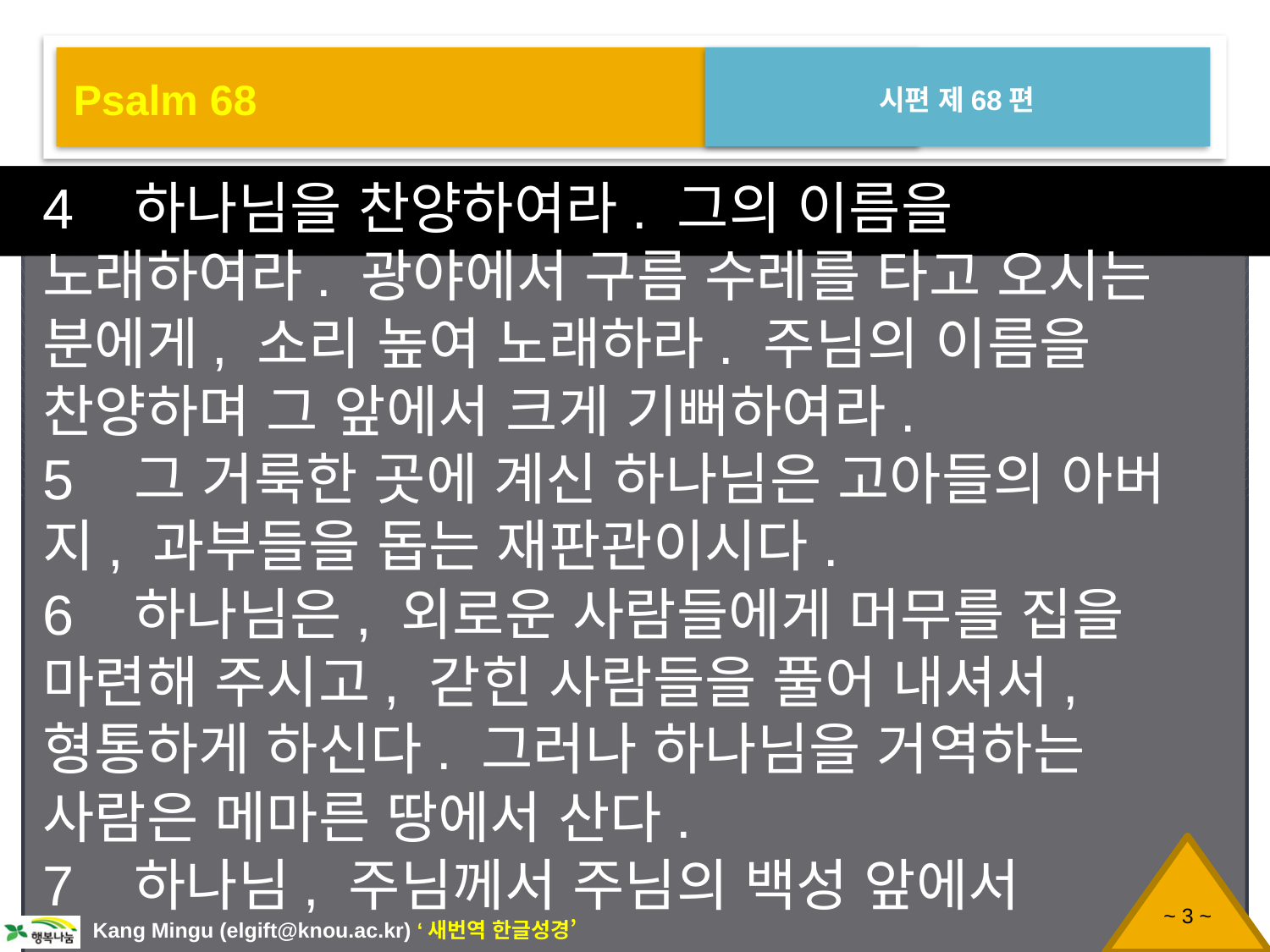

Psalm 68
시편 제68편
4   하나님을 찬양하여라. 그의 이름을 노래하여라. 광야에서 구름 수레를 타고 오시는 분에게, 소리 높여 노래하라. 주님의 이름을 찬양하며 그 앞에서 크게 기뻐하여라.
5   그 거룩한 곳에 계신 하나님은 고아들의 아버지, 과부들을 돕는 재판관이시다.
6   하나님은, 외로운 사람들에게 머무를 집을 마련해 주시고, 갇힌 사람들을 풀어 내셔서, 형통하게 하신다. 그러나 하나님을 거역하는 사람은 메마른 땅에서 산다.
7   하나님, 주님께서 주님의 백성 앞에서